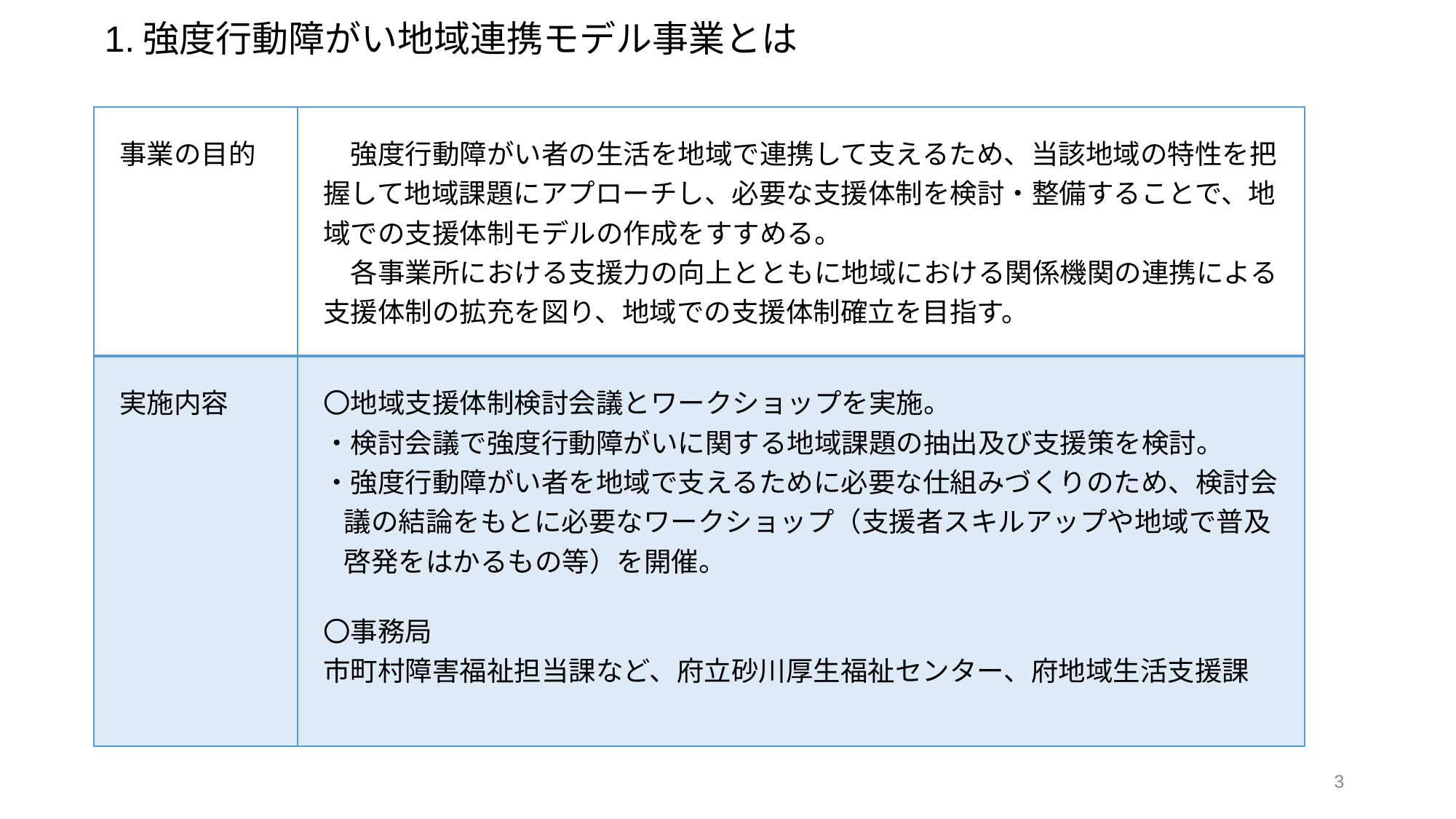

# 1.強度行動障がい地域連携モデル事業とは
| 事業の目的 | 強度行動障がい者の生活を地域で連携して支えるため、当該地域の特性を把握して地域課題にアプローチし、必要な支援体制を検討・整備することで、地域での支援体制モデルの作成をすすめる。 　各事業所における支援力の向上とともに地域における関係機関の連携による支援体制の拡充を図り、地域での支援体制確立を目指す。 |
| --- | --- |
| 実施内容 | 〇地域支援体制検討会議とワークショップを実施。 ・検討会議で強度行動障がいに関する地域課題の抽出及び支援策を検討。 ・強度行動障がい者を地域で支えるために必要な仕組みづくりのため、検討会議の結論をもとに必要なワークショップ（支援者スキルアップや地域で普及啓発をはかるもの等）を開催。 〇事務局 市町村障害福祉担当課など、府立砂川厚生福祉センター、府地域生活支援課 |
3